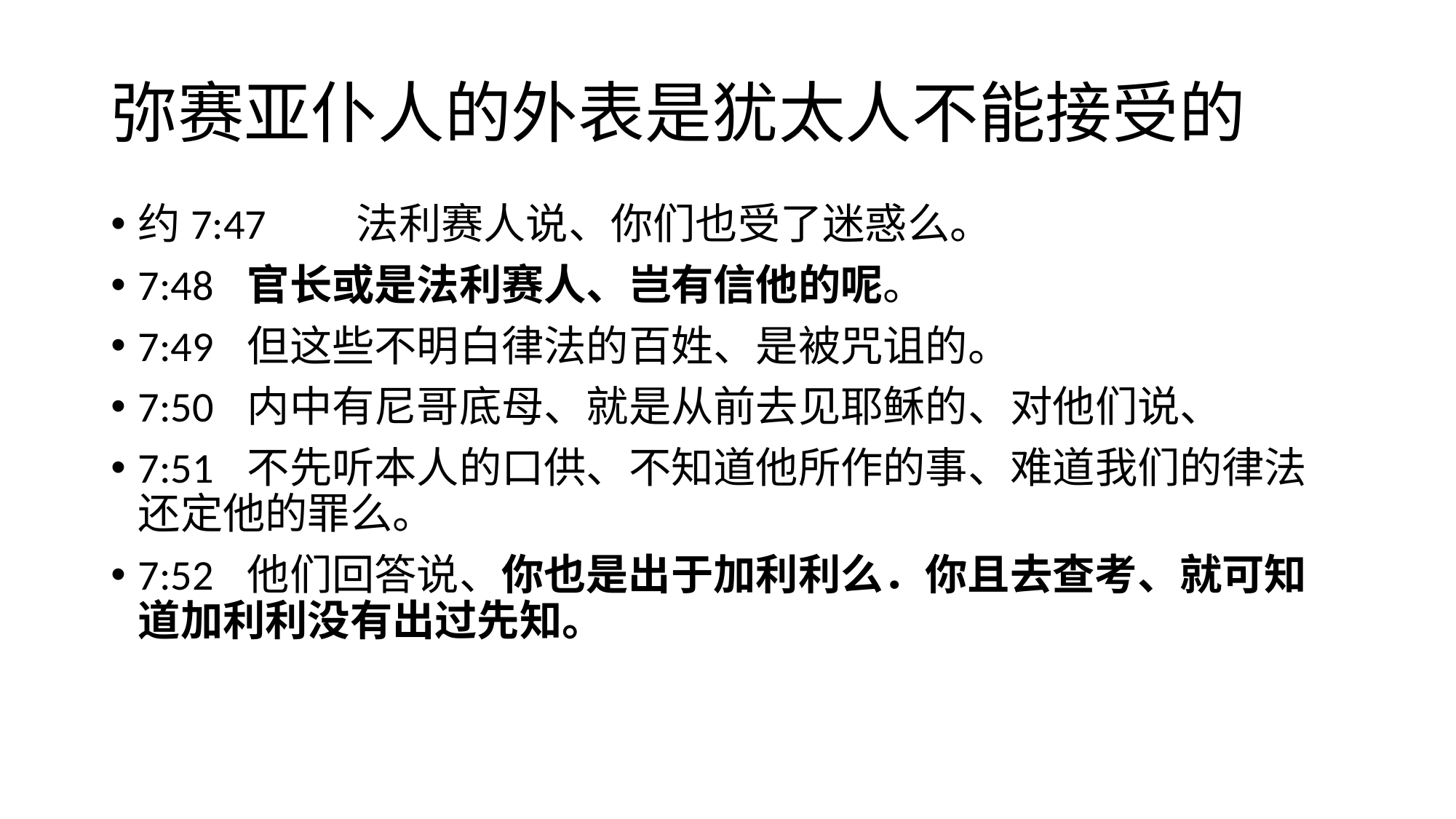

# 弥赛亚仆人的外表是犹太人不能接受的
约7:47	法利赛人说、你们也受了迷惑么。
7:48	官长或是法利赛人、岂有信他的呢。
7:49	但这些不明白律法的百姓、是被咒诅的。
7:50	内中有尼哥底母、就是从前去见耶稣的、对他们说、
7:51	不先听本人的口供、不知道他所作的事、难道我们的律法还定他的罪么。
7:52	他们回答说、你也是出于加利利么．你且去查考、就可知道加利利没有出过先知。